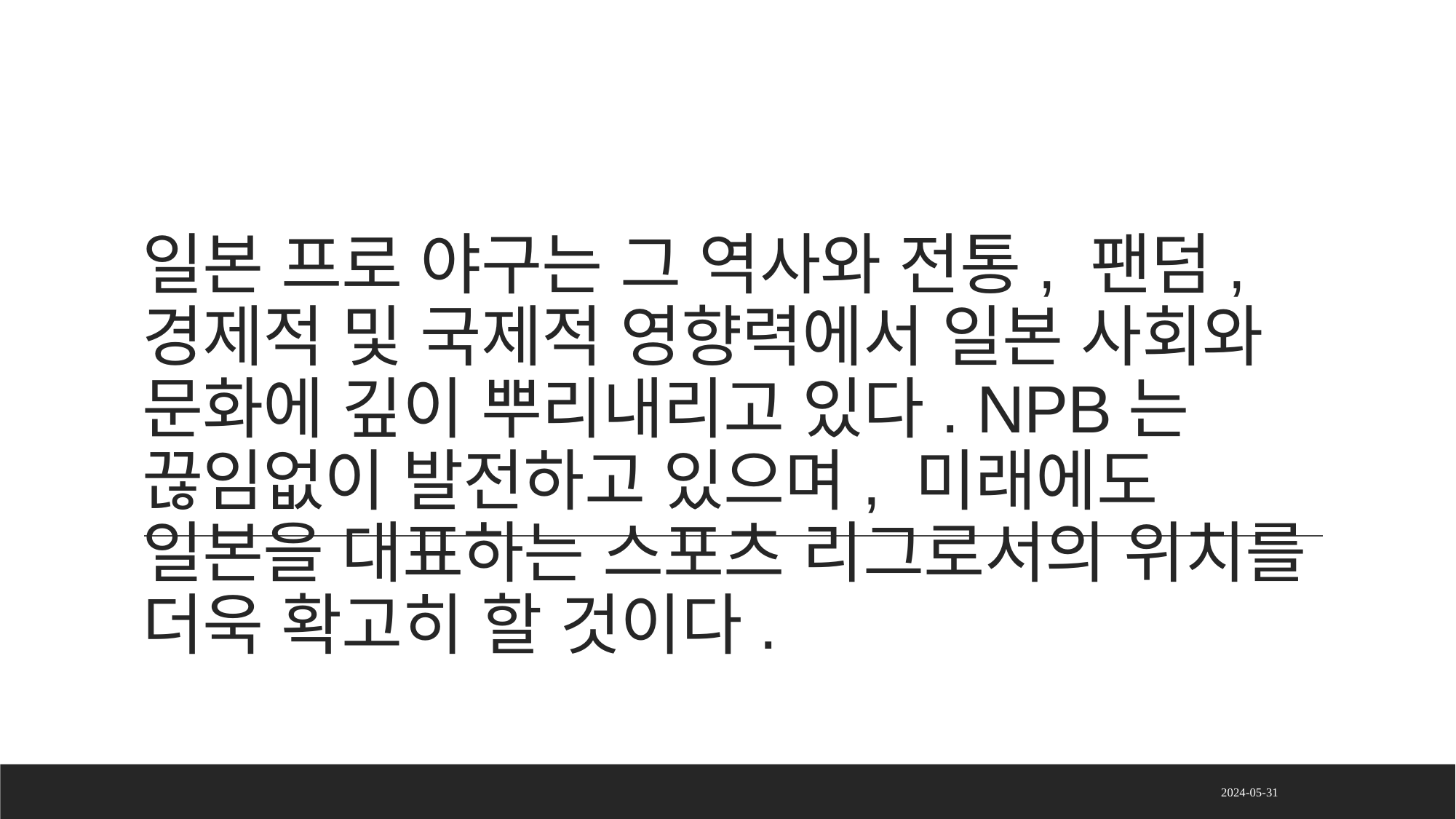

# 일본 프로 야구는 그 역사와 전통, 팬덤, 경제적 및 국제적 영향력에서 일본 사회와 문화에 깊이 뿌리내리고 있다. NPB는 끊임없이 발전하고 있으며, 미래에도 일본을 대표하는 스포츠 리그로서의 위치를 더욱 확고히 할 것이다.

2024-05-31